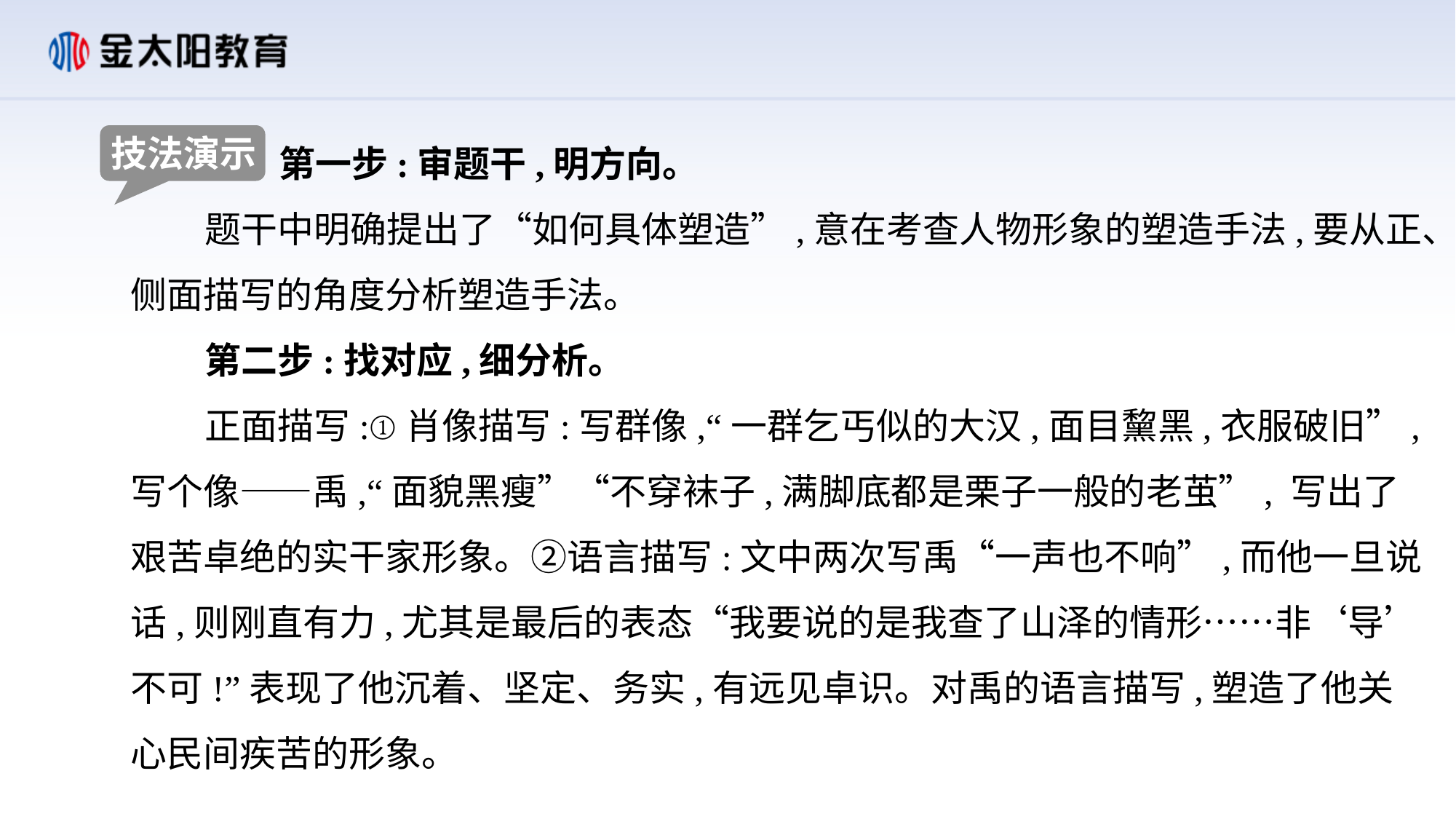

第一步:审题干,明方向。
        题干中明确提出了“如何具体塑造”,意在考查人物形象的塑造手法,要从正、侧面描写的角度分析塑造手法。
        第二步:找对应,细分析。
        正面描写:①肖像描写:写群像,“一群乞丐似的大汉,面目黧黑,衣服破旧”,写个像——禹,“面貌黑瘦”“不穿袜子,满脚底都是栗子一般的老茧”, 写出了艰苦卓绝的实干家形象。②语言描写:文中两次写禹“一声也不响”,而他一旦说话,则刚直有力,尤其是最后的表态“我要说的是我查了山泽的情形……非‘导’不可!”表现了他沉着、坚定、务实,有远见卓识。对禹的语言描写,塑造了他关心民间疾苦的形象。